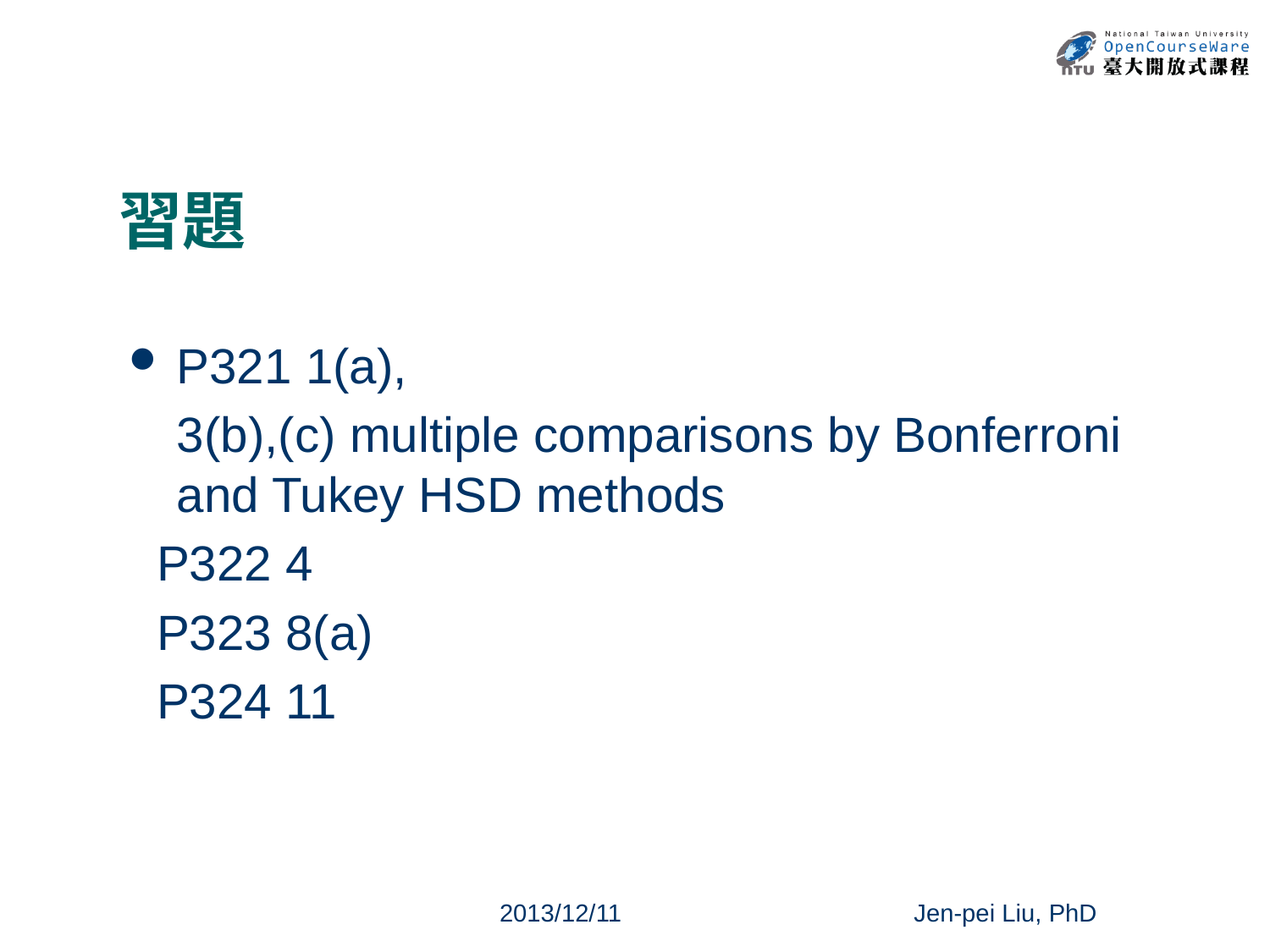

# 習題
P321 1(a),
	3(b),(c) multiple comparisons by Bonferroni and Tukey HSD methods
  P322 4
  P323 8(a)
  P324 11
44
2013/12/11
Jen-pei Liu, PhD